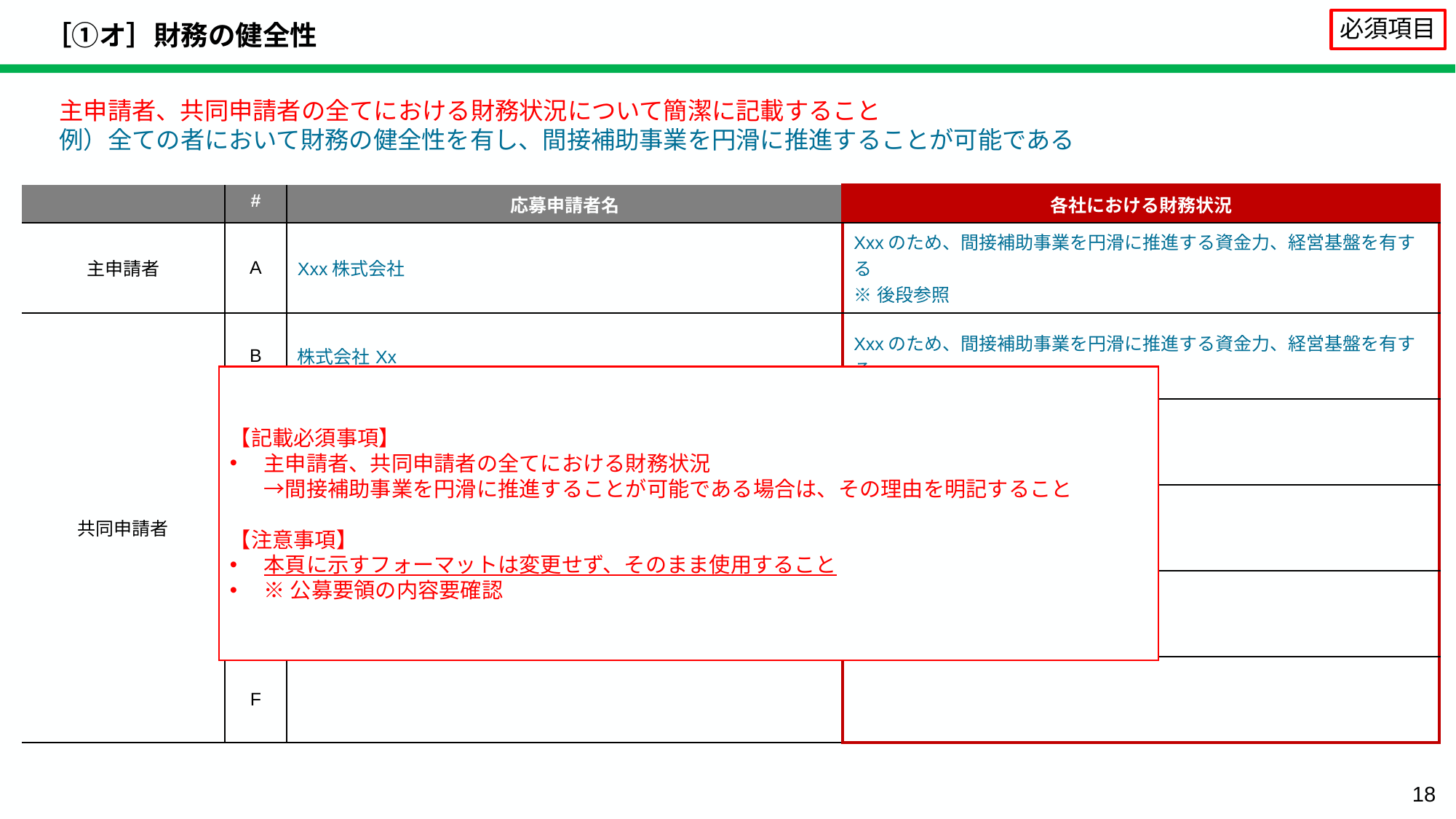

# ［①オ］財務の健全性
必須項目
主申請者、共同申請者の全てにおける財務状況について簡潔に記載すること
例）全ての者において財務の健全性を有し、間接補助事業を円滑に推進することが可能である

|  | # | 応募申請者名 | 各社における財務状況 |
| --- | --- | --- | --- |
| 主申請者 | A | Xxx株式会社 | Xxxのため、間接補助事業を円滑に推進する資金力、経営基盤を有する ※後段参照 |
| 共同申請者 | B | 株式会社Xx | Xxxのため、間接補助事業を円滑に推進する資金力、経営基盤を有する |
|  | C |  |  |
|  | D |  |  |
|  | E |  |  |
|  | F |  |  |
【記載必須事項】
主申請者、共同申請者の全てにおける財務状況
→間接補助事業を円滑に推進することが可能である場合は、その理由を明記すること

【注意事項】
本頁に示すフォーマットは変更せず、そのまま使用すること
※公募要領の内容要確認
18